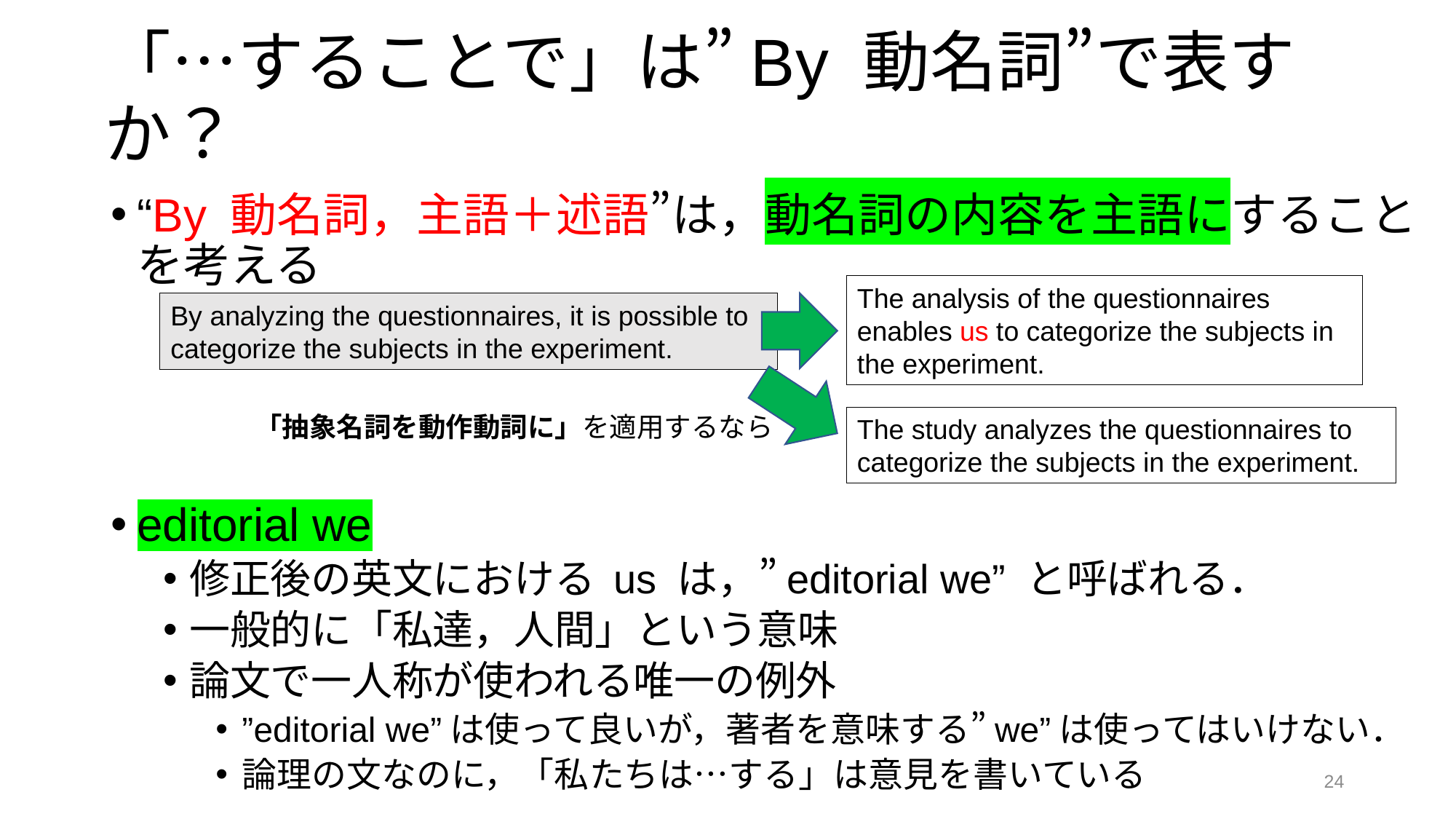

# 「…することで」は”By 動名詞”で表すか？
“By 動名詞，主語＋述語”は，動名詞の内容を主語にすることを考える

editorial we
修正後の英文における us は，”editorial we” と呼ばれる．
一般的に「私達，人間」という意味
論文で一人称が使われる唯一の例外
”editorial we”は使って良いが，著者を意味する”we”は使ってはいけない．
論理の文なのに，「私たちは…する」は意見を書いている
The analysis of the questionnaires enables us to categorize the subjects in the experiment.
By analyzing the questionnaires, it is possible to categorize the subjects in the experiment.

「抽象名詞を動作動詞に」を適用するなら
The study analyzes the questionnaires to categorize the subjects in the experiment.
24